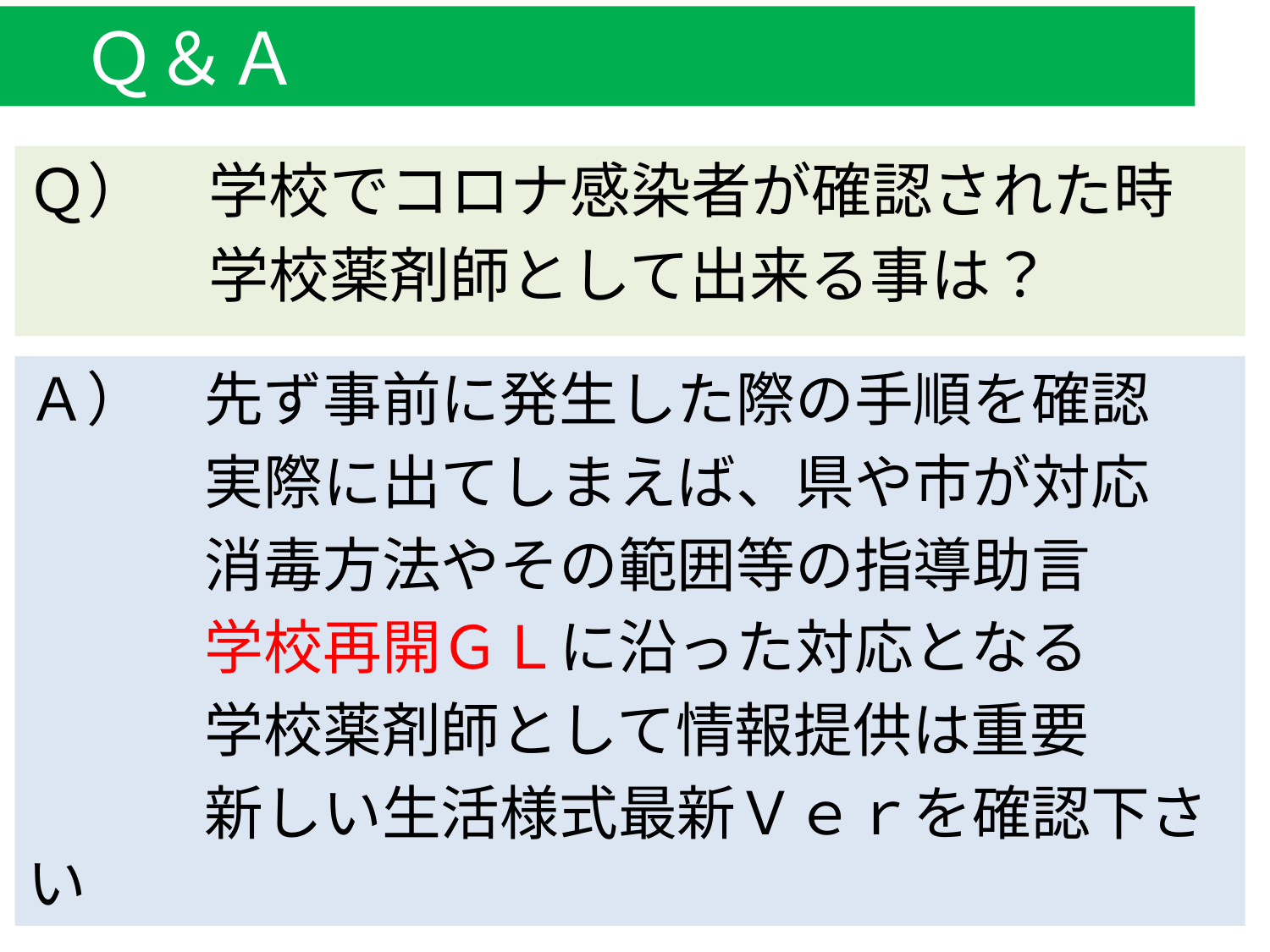

# Ｑ＆Ａ
Ｑ）　学校でコロナ感染者が確認された時
　　　学校薬剤師として出来る事は？
Ａ）　先ず事前に発生した際の手順を確認
　　　実際に出てしまえば、県や市が対応
　　　消毒方法やその範囲等の指導助言
　　　学校再開ＧＬに沿った対応となる
　　　学校薬剤師として情報提供は重要
　　　新しい生活様式最新Ｖｅｒを確認下さい